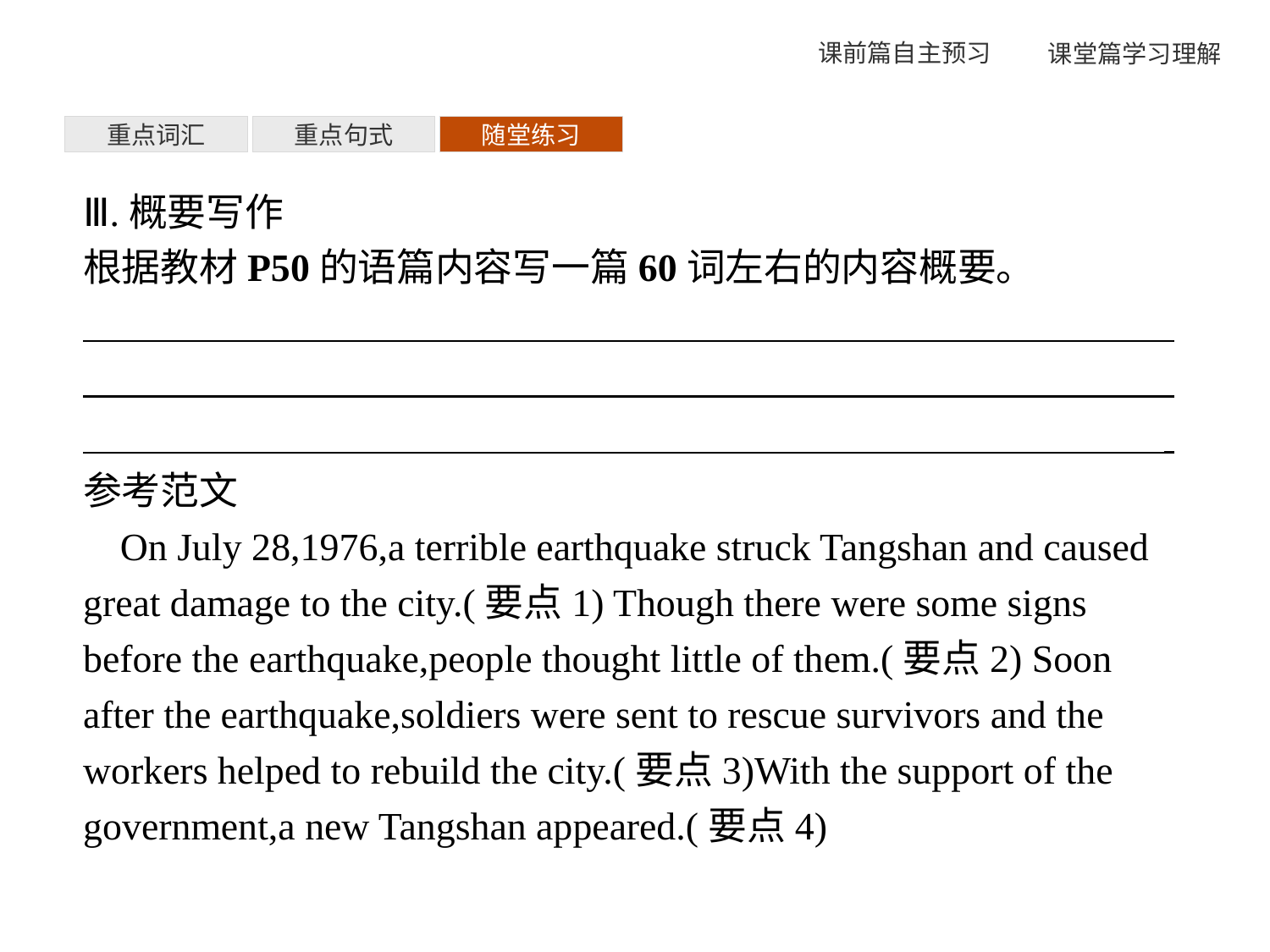

重点词汇
重点句式
随堂练习
Ⅲ.概要写作
根据教材P50的语篇内容写一篇60词左右的内容概要。

参考范文
On July 28,1976,a terrible earthquake struck Tangshan and caused great damage to the city.(要点1) Though there were some signs before the earthquake,people thought little of them.(要点2) Soon after the earthquake,soldiers were sent to rescue survivors and the workers helped to rebuild the city.(要点3)With the support of the government,a new Tangshan appeared.(要点4)